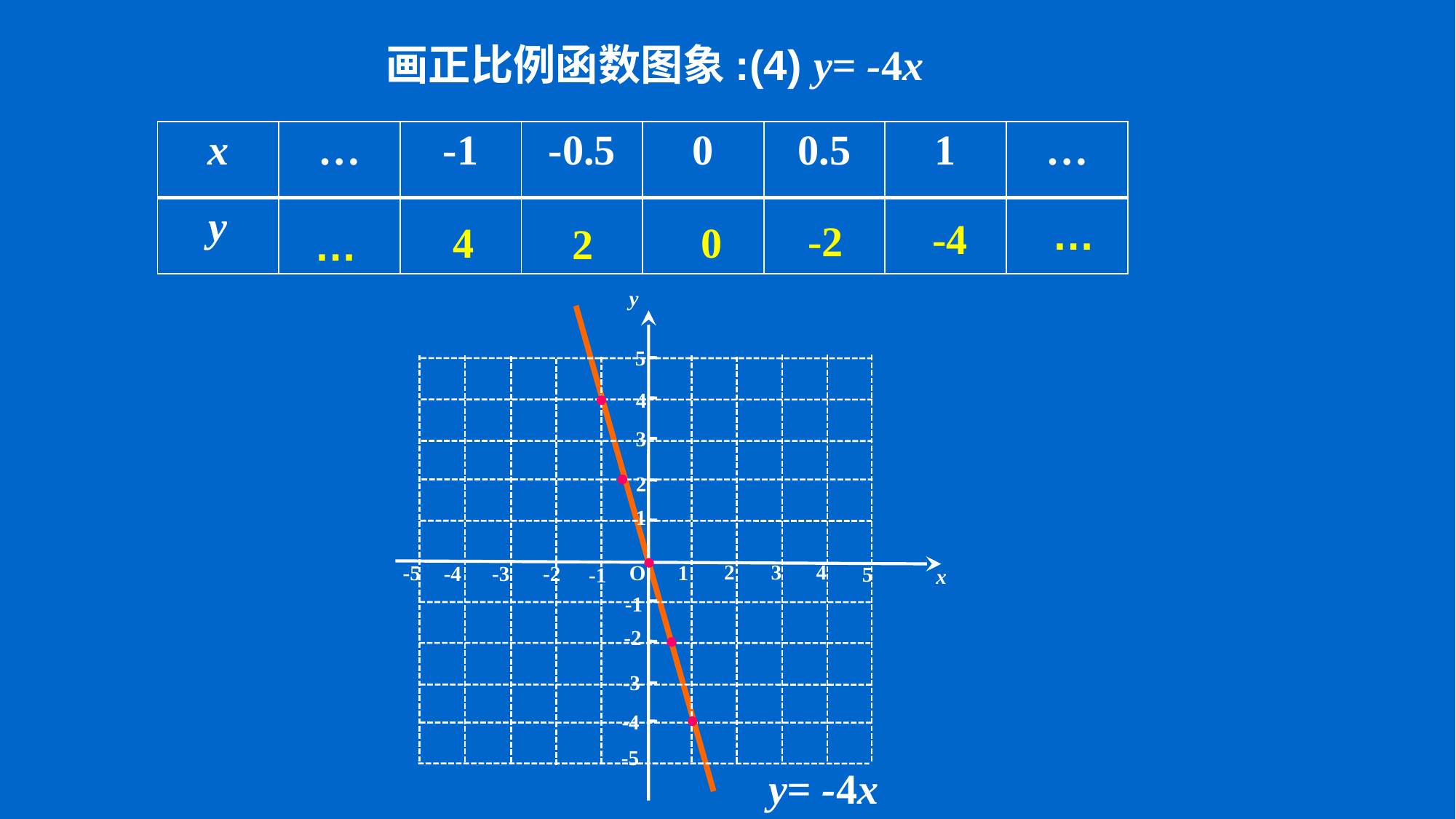

画正比例函数图象:(4) y= -4x
| x | … | -1 | -0.5 | 0 | 0.5 | 1 | … |
| --- | --- | --- | --- | --- | --- | --- | --- |
| y |  |  |  |  |  |  |  |
…
-4
-2
0
4
2
…
y
5
4
3
2
1
2
4
3
O
1
-3
-2
-4

5
-1
x
-1
-2
-3
-4
-5
-5

 y= -4x